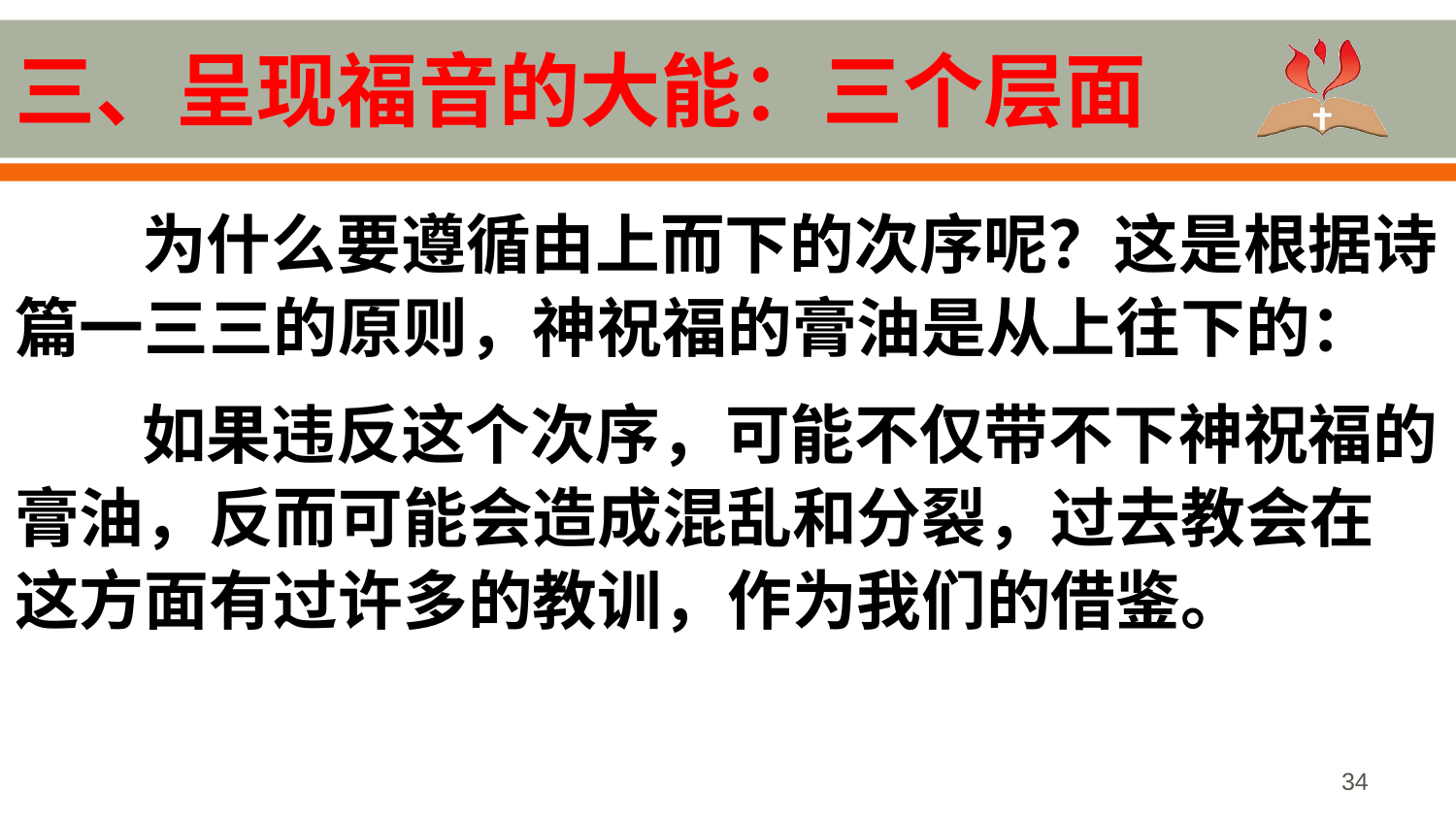

# 三、呈现福音的大能：三个层面
为什么要遵循由上而下的次序呢？这是根据诗篇一三三的原则，神祝福的膏油是从上往下的：
如果违反这个次序，可能不仅带不下神祝福的膏油，反而可能会造成混乱和分裂，过去教会在这方面有过许多的教训，作为我们的借鉴。

34